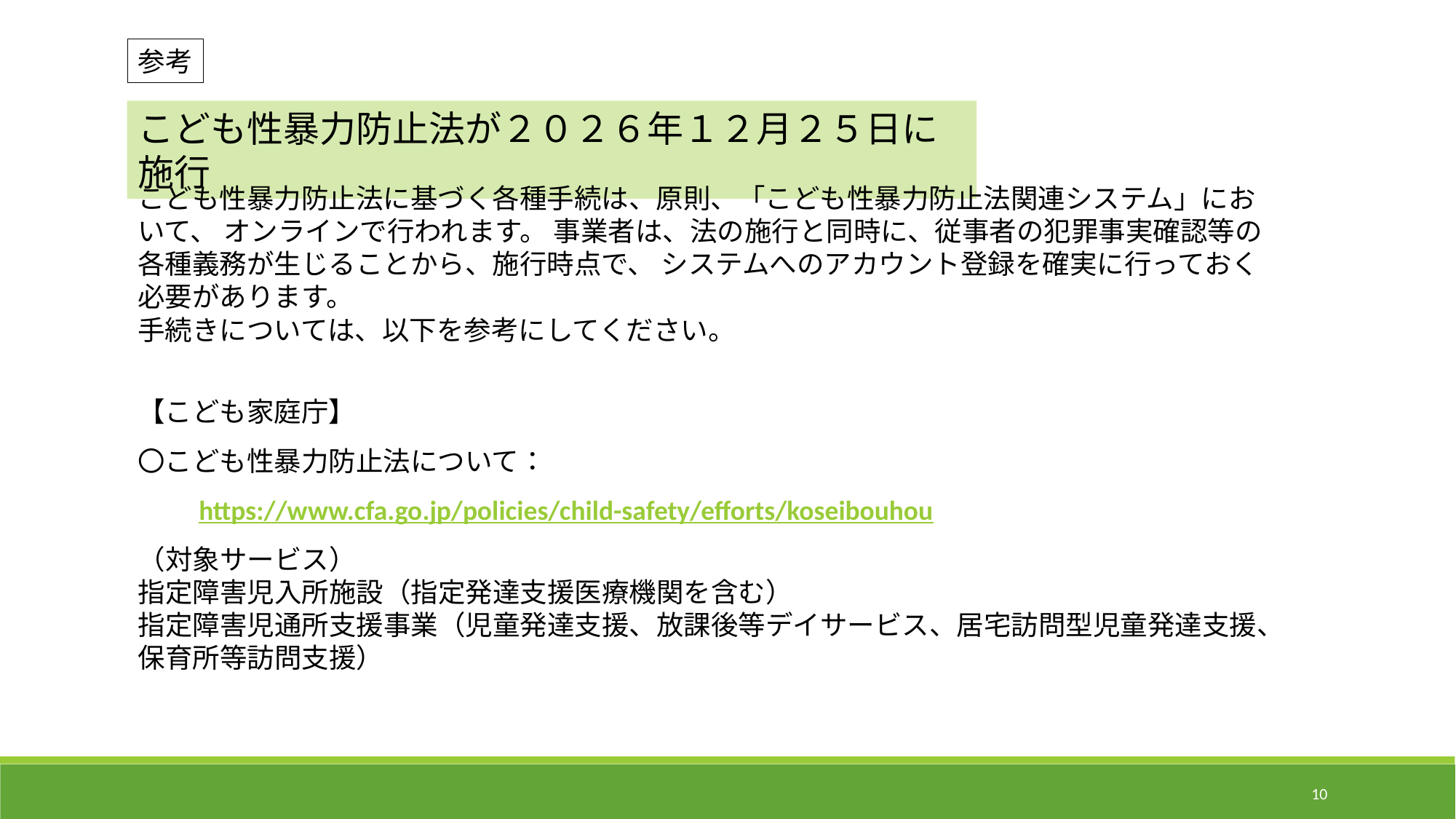

参考
こども性暴力防止法が２０２６年１２月２５日に施行
こども性暴力防止法に基づく各種手続は、原則、「こども性暴力防止法関連システム」において、 オンラインで行われます。 事業者は、法の施行と同時に、従事者の犯罪事実確認等の各種義務が生じることから、施行時点で、 システムへのアカウント登録を確実に行っておく必要があります。
手続きについては、以下を参考にしてください。

【こども家庭庁】
〇こども性暴力防止法について：
　　https://www.cfa.go.jp/policies/child-safety/efforts/koseibouhou

（対象サービス）
指定障害児入所施設（指定発達支援医療機関を含む）
指定障害児通所支援事業（児童発達支援、放課後等デイサービス、居宅訪問型児童発達支援、保育所等訪問支援）
10